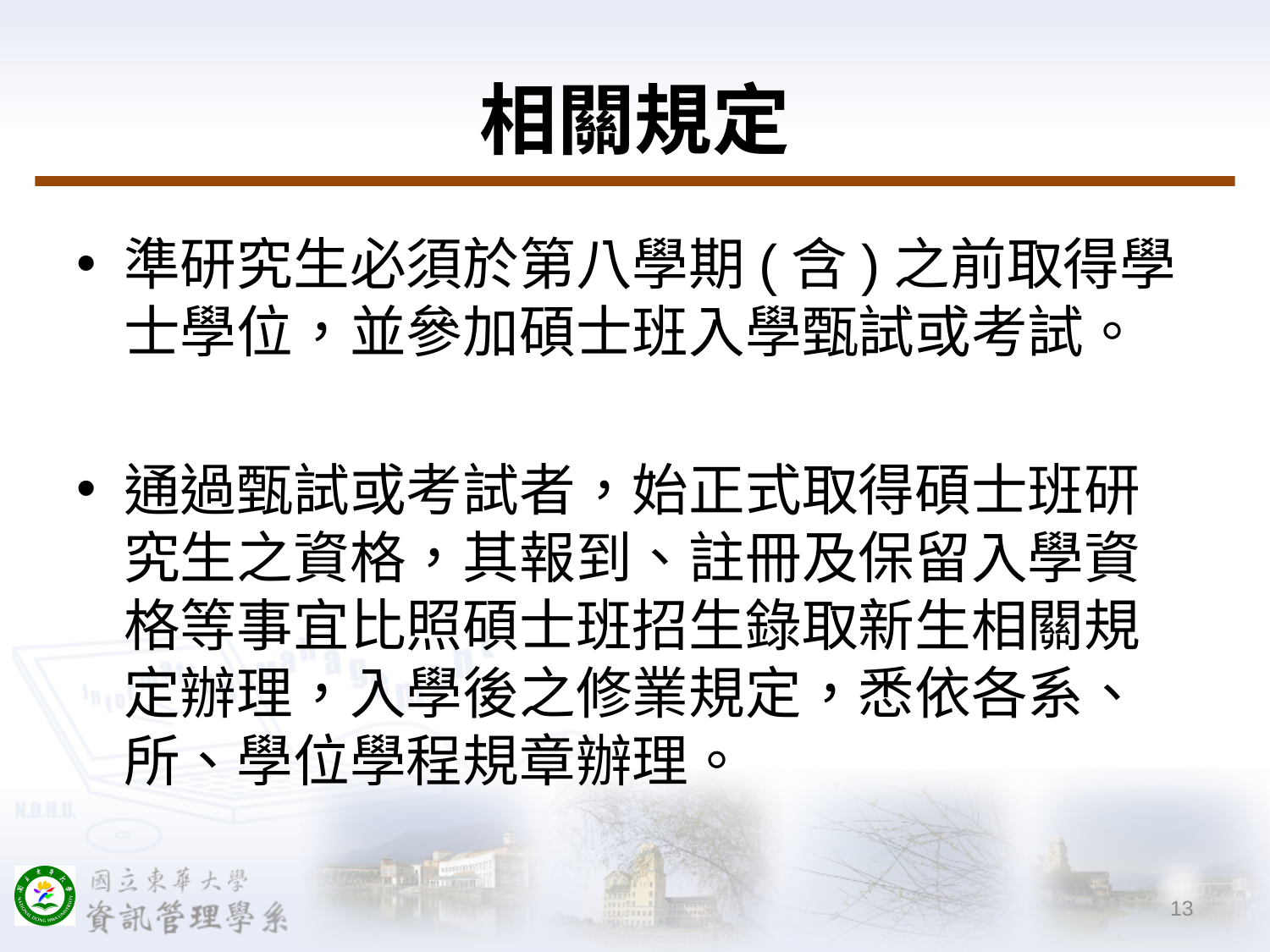

# 相關規定
準研究生必須於第八學期(含)之前取得學士學位，並參加碩士班入學甄試或考試。

通過甄試或考試者，始正式取得碩士班研究生之資格，其報到、註冊及保留入學資格等事宜比照碩士班招生錄取新生相關規定辦理，入學後之修業規定，悉依各系、所、學位學程規章辦理。

13